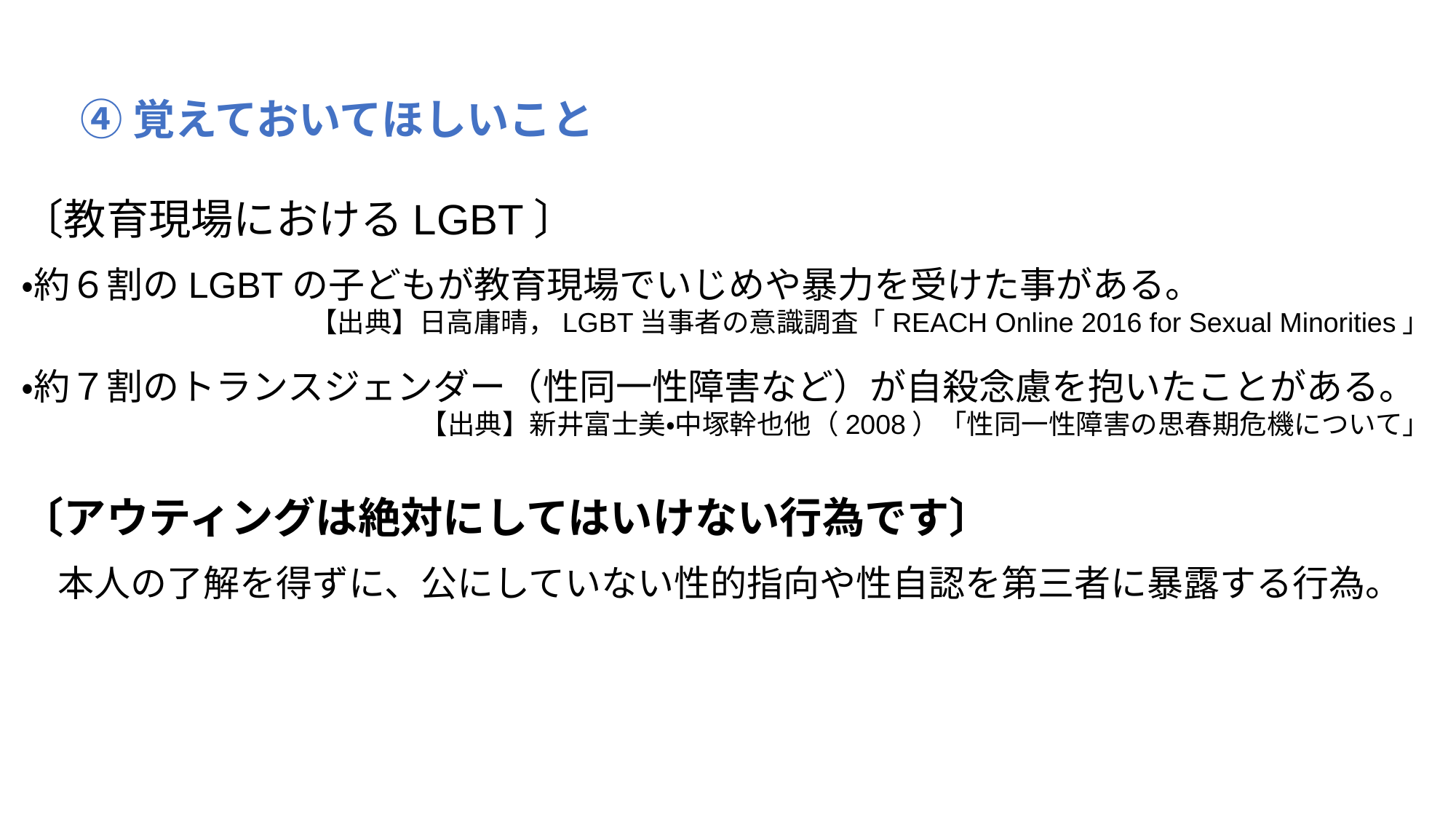

# ④覚えておいてほしいこと
〔教育現場におけるLGBT〕

・約６割のLGBTの子どもが教育現場でいじめや暴力を受けた事がある。
【出典】日高庸晴，LGBT当事者の意識調査「REACH Online 2016 for Sexual Minorities」

・約７割のトランスジェンダー（性同一性障害など）が自殺念慮を抱いたことがある。
【出典】新井富士美・中塚幹也他（2008）「性同一性障害の思春期危機について」

〔アウティングは絶対にしてはいけない行為です〕

　本人の了解を得ずに、公にしていない性的指向や性自認を第三者に暴露する行為。